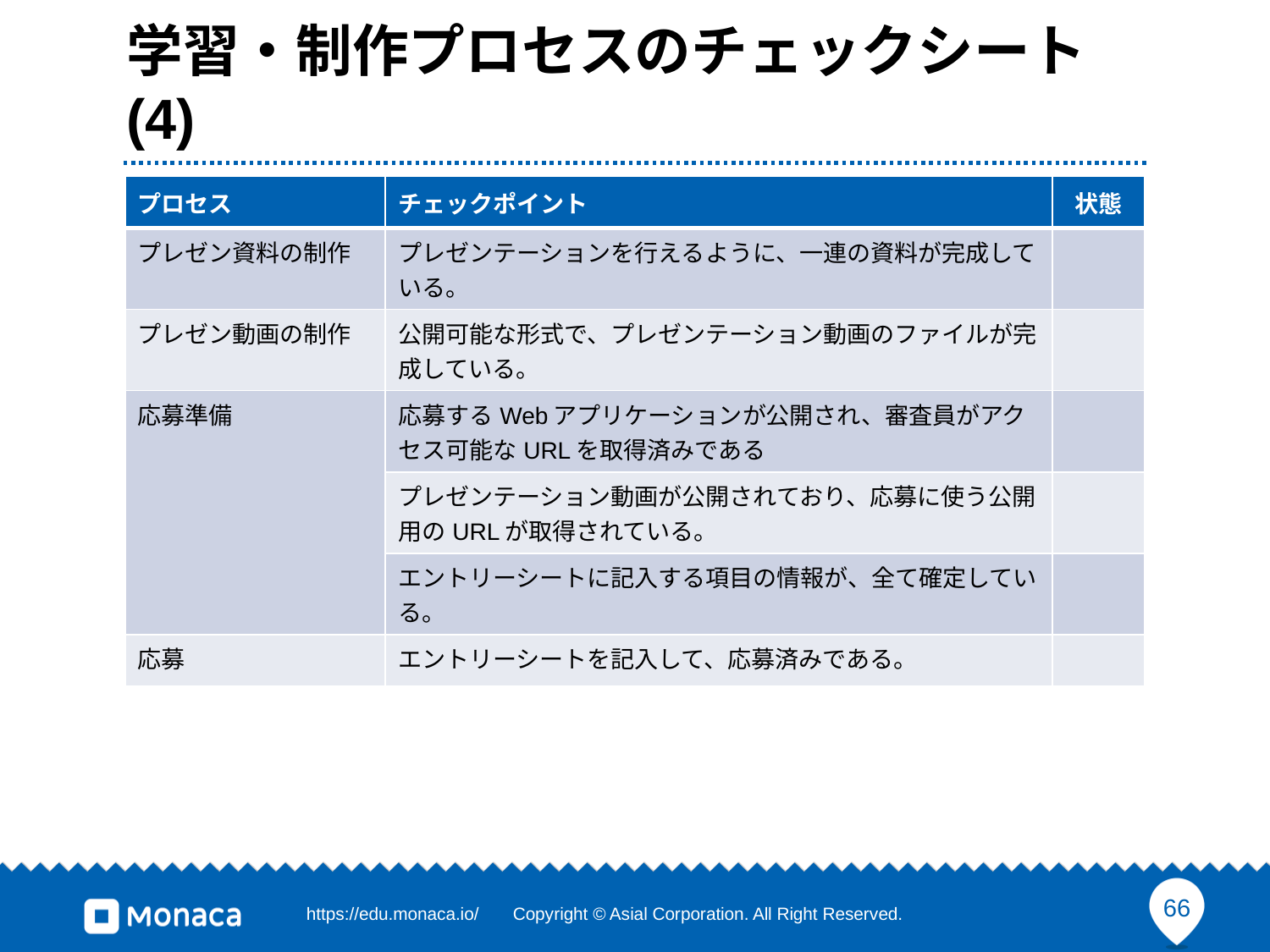

# 学習・制作プロセスのチェックシート(4)
| プロセス | チェックポイント | 状態 |
| --- | --- | --- |
| プレゼン資料の制作 | プレゼンテーションを行えるように、一連の資料が完成している。 |  |
| プレゼン動画の制作 | 公開可能な形式で、プレゼンテーション動画のファイルが完成している。 |  |
| 応募準備 | 応募するWebアプリケーションが公開され、審査員がアクセス可能なURLを取得済みである |  |
|  | プレゼンテーション動画が公開されており、応募に使う公開用のURLが取得されている。 |  |
|  | エントリーシートに記入する項目の情報が、全て確定している。 |  |
| 応募 | エントリーシートを記入して、応募済みである。 |  |